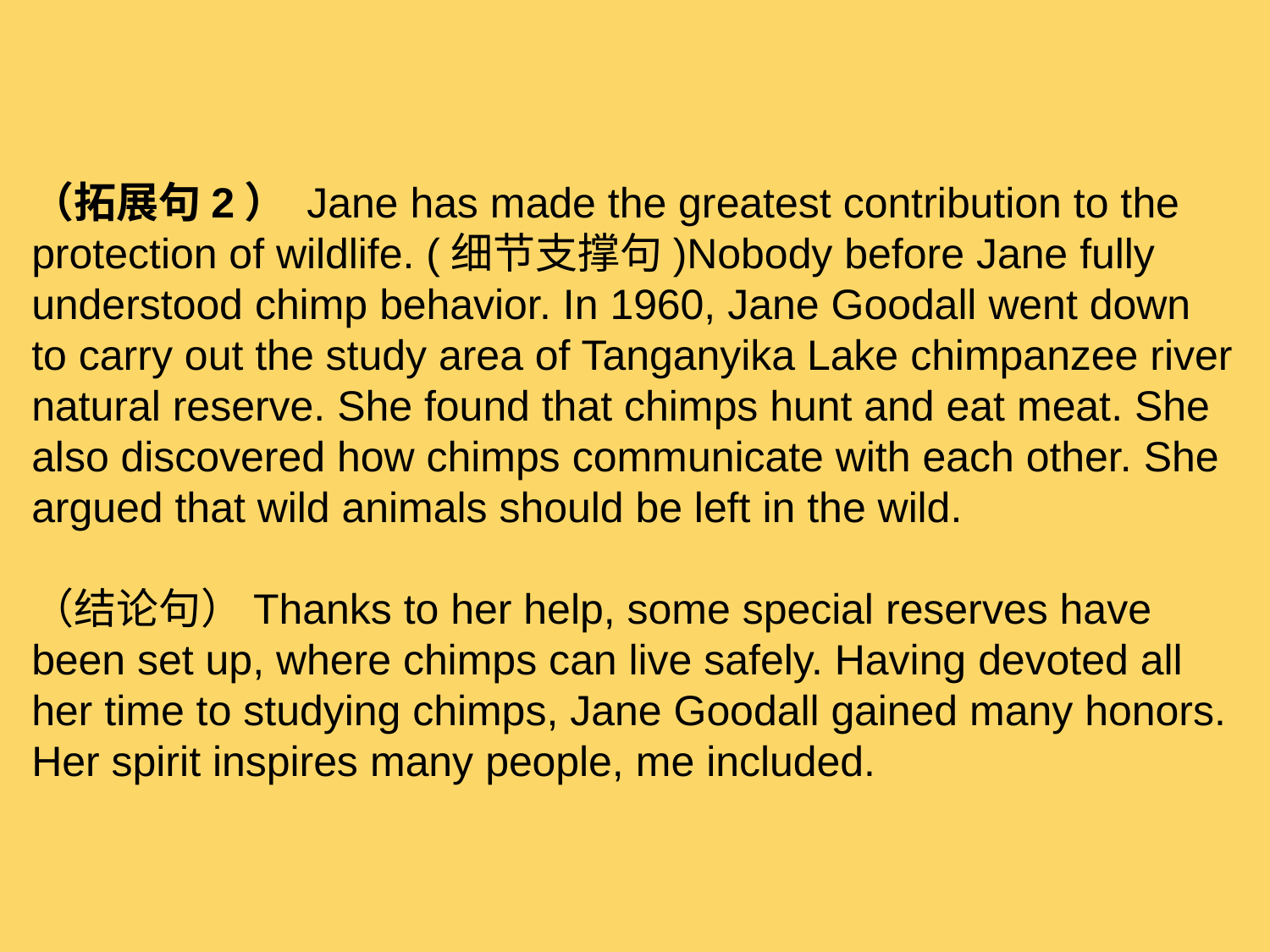

（拓展句2） Jane has made the greatest contribution to the protection of wildlife. (细节支撑句)Nobody before Jane fully understood chimp behavior. In 1960, Jane Goodall went down to carry out the study area of Tanganyika Lake chimpanzee river natural reserve. She found that chimps hunt and eat meat. She also discovered how chimps communicate with each other. She argued that wild animals should be left in the wild.

（结论句）Thanks to her help, some special reserves have been set up, where chimps can live safely. Having devoted all her time to studying chimps, Jane Goodall gained many honors. Her spirit inspires many people, me included.